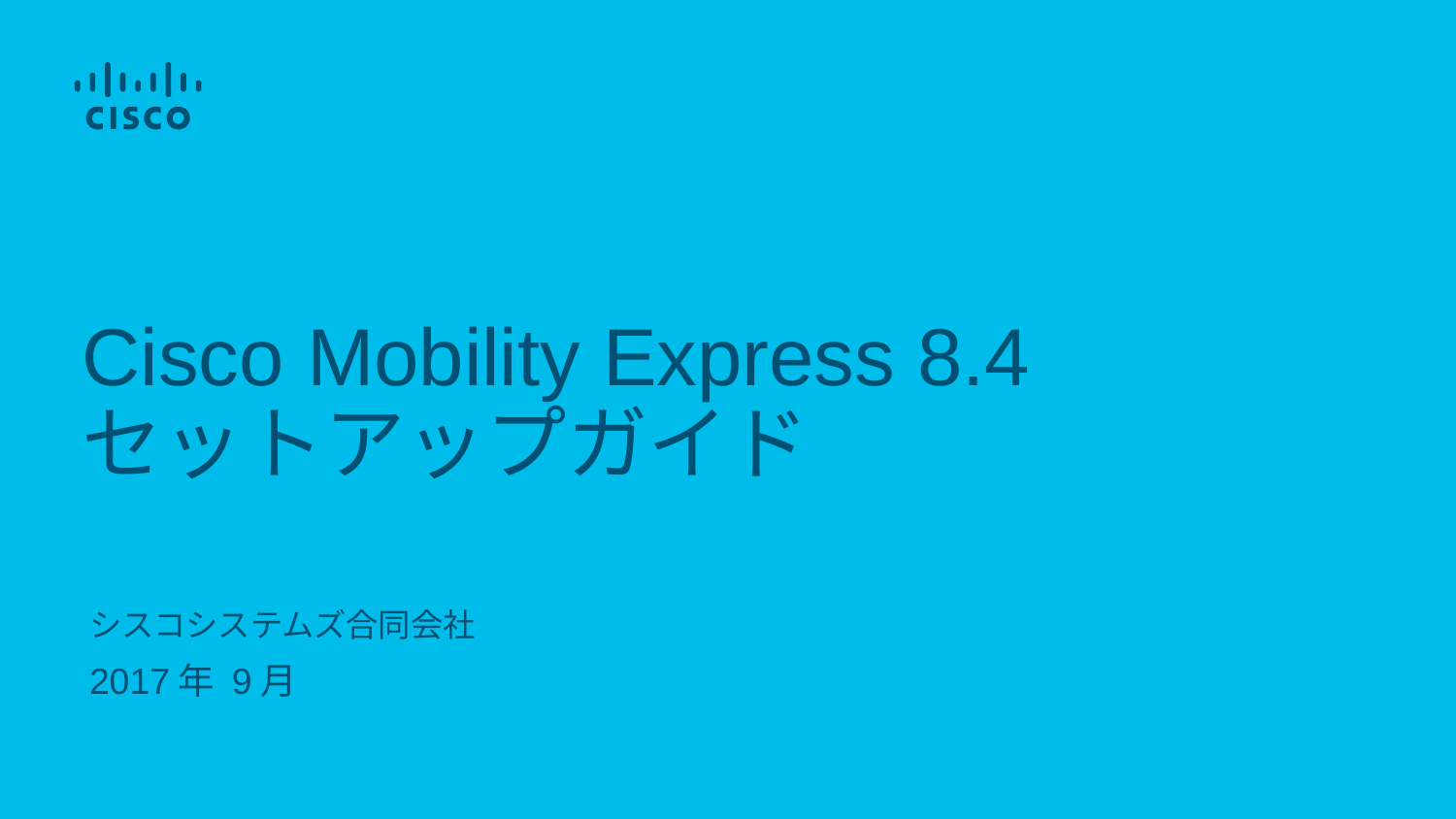

# Cisco Mobility Express 8.4 セットアップガイド
シスコシステムズ合同会社
2017年 9月